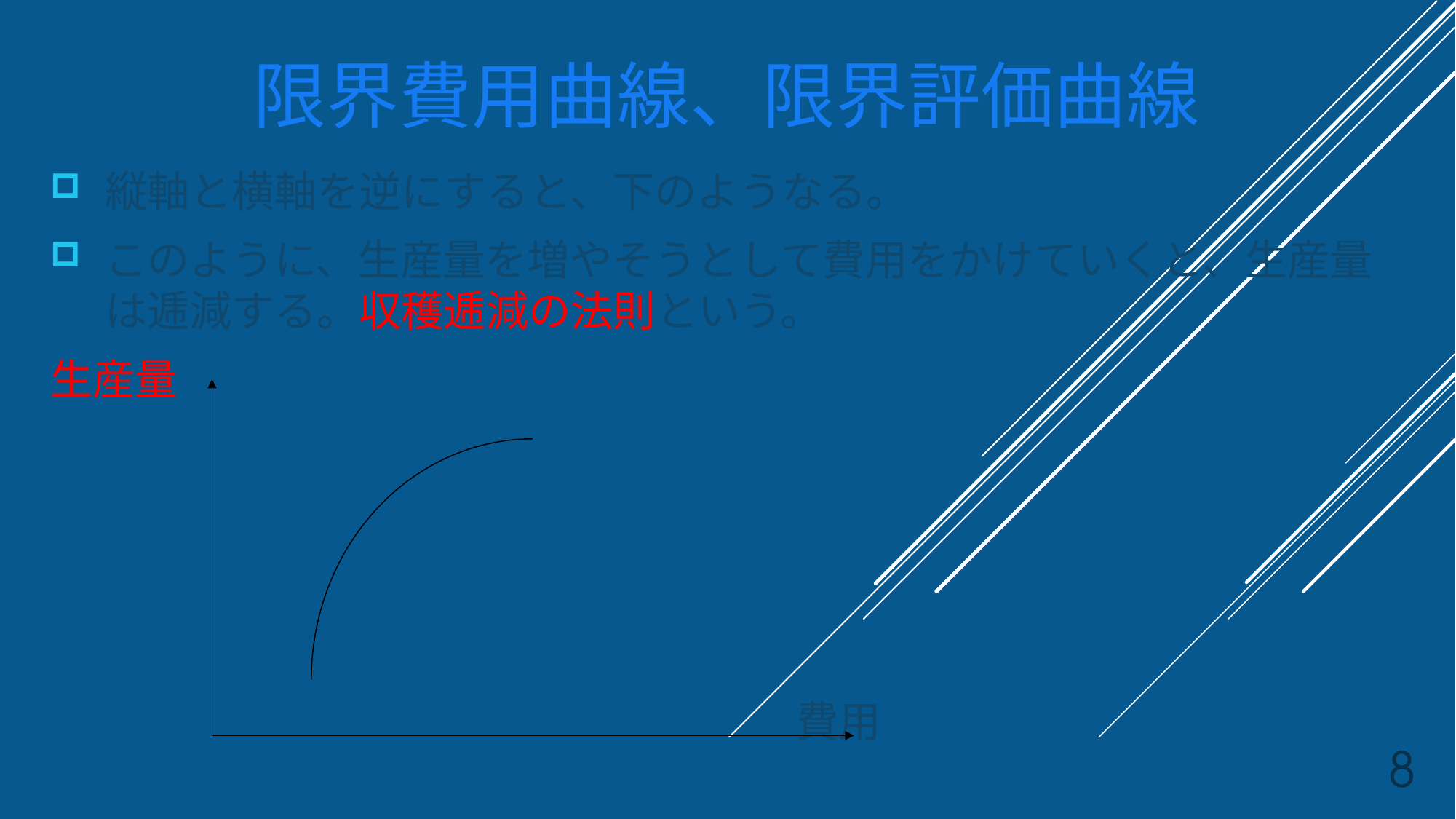

# 限界費用曲線、限界評価曲線
縦軸と横軸を逆にすると、下のようなる。
このように、生産量を増やそうとして費用をかけていくと、生産量は逓減する。収穫逓減の法則という。
生産量

                                 　　　　　　　　　　費用

8